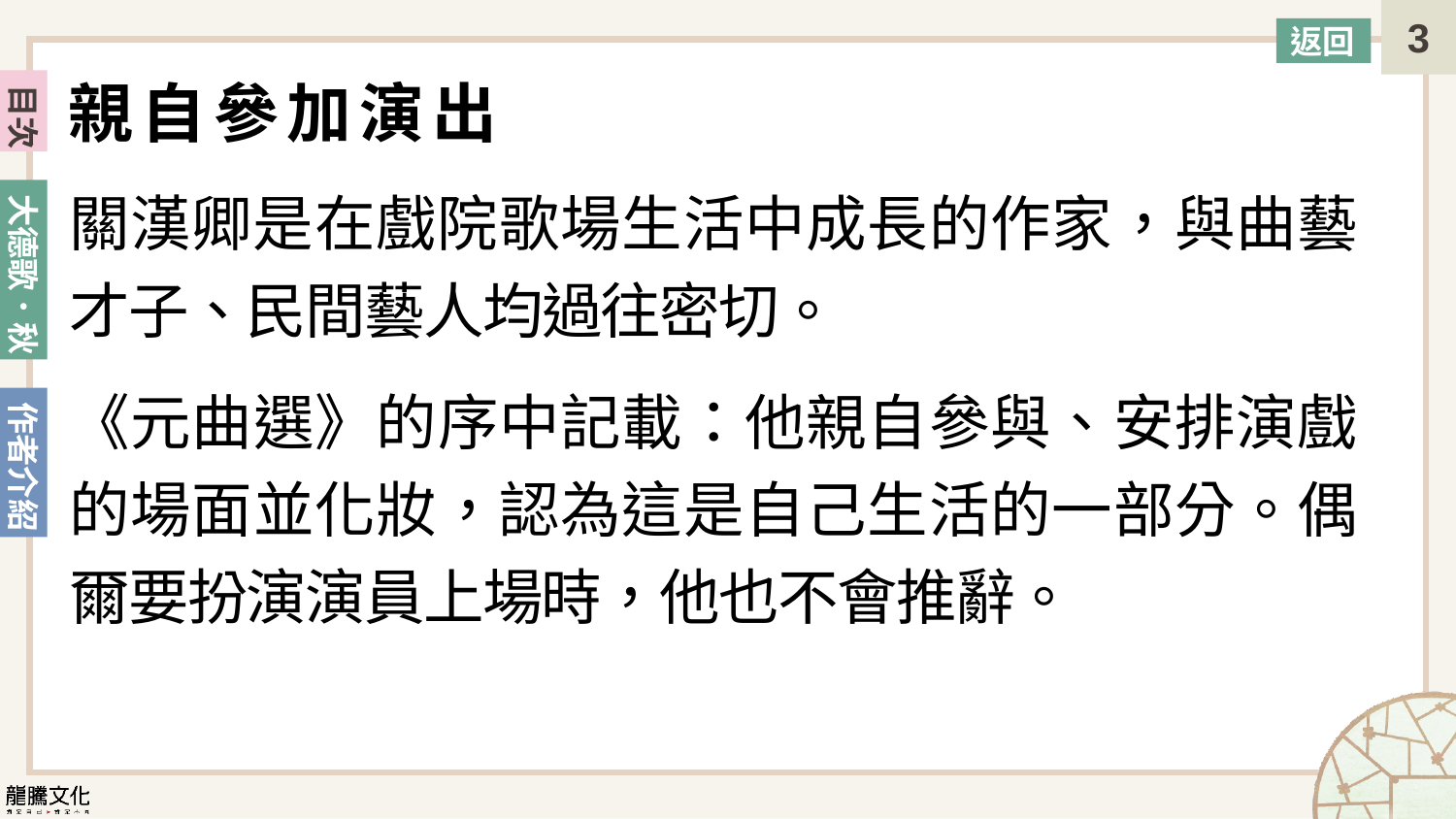

返回
親自參加演出
關漢卿是在戲院歌場生活中成長的作家，與曲藝才子、民間藝人均過往密切。
《元曲選》的序中記載：他親自參與、安排演戲的場面並化妝，認為這是自己生活的一部分。偶爾要扮演演員上場時，他也不會推辭。